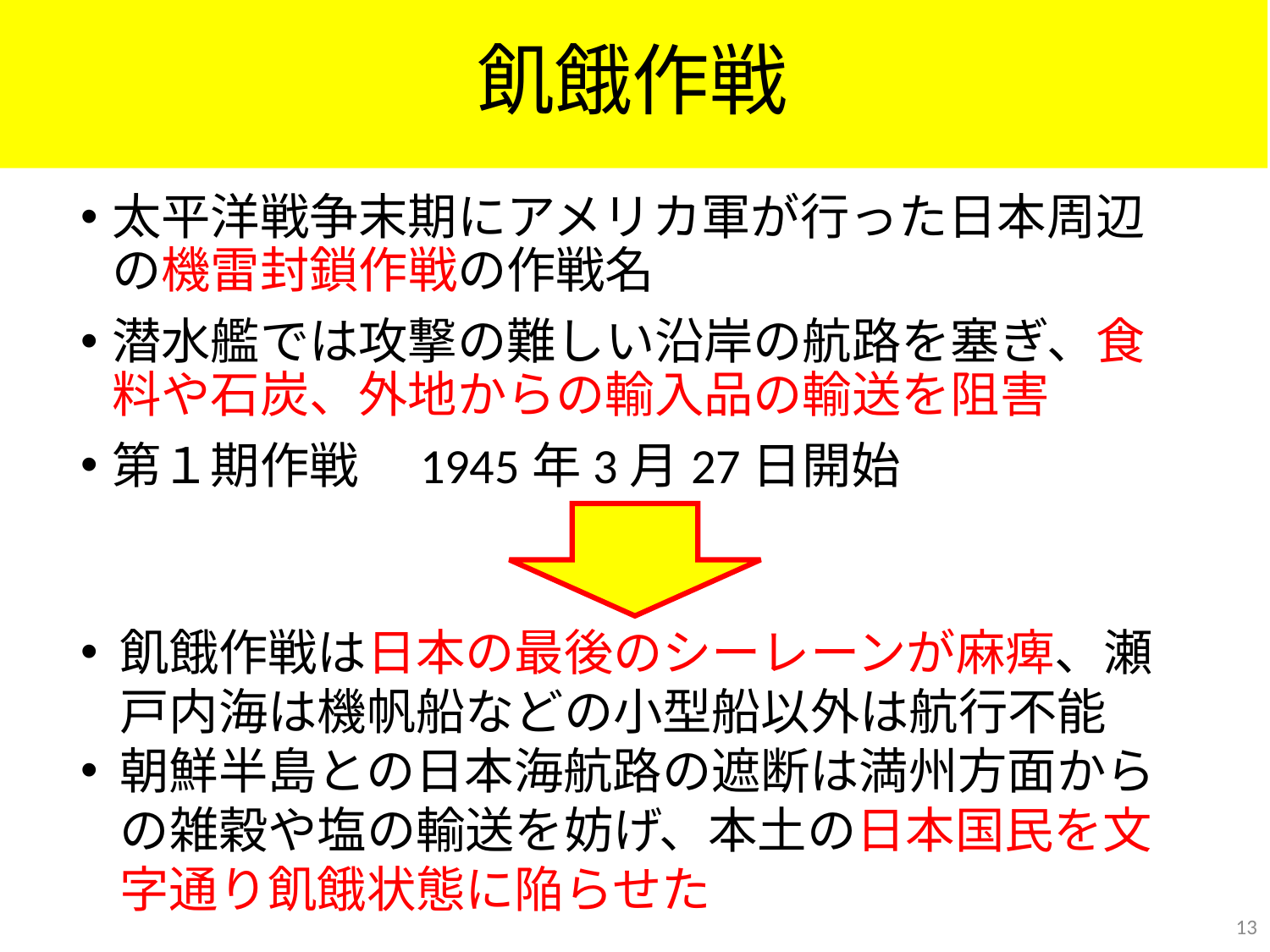

# 飢餓作戦
太平洋戦争末期にアメリカ軍が行った日本周辺の機雷封鎖作戦の作戦名
潜水艦では攻撃の難しい沿岸の航路を塞ぎ、食料や石炭、外地からの輸入品の輸送を阻害
第１期作戦　1945年3月27日開始

飢餓作戦は日本の最後のシーレーンが麻痺、瀬戸内海は機帆船などの小型船以外は航行不能
朝鮮半島との日本海航路の遮断は満州方面からの雑穀や塩の輸送を妨げ、本土の日本国民を文字通り飢餓状態に陥らせた
13